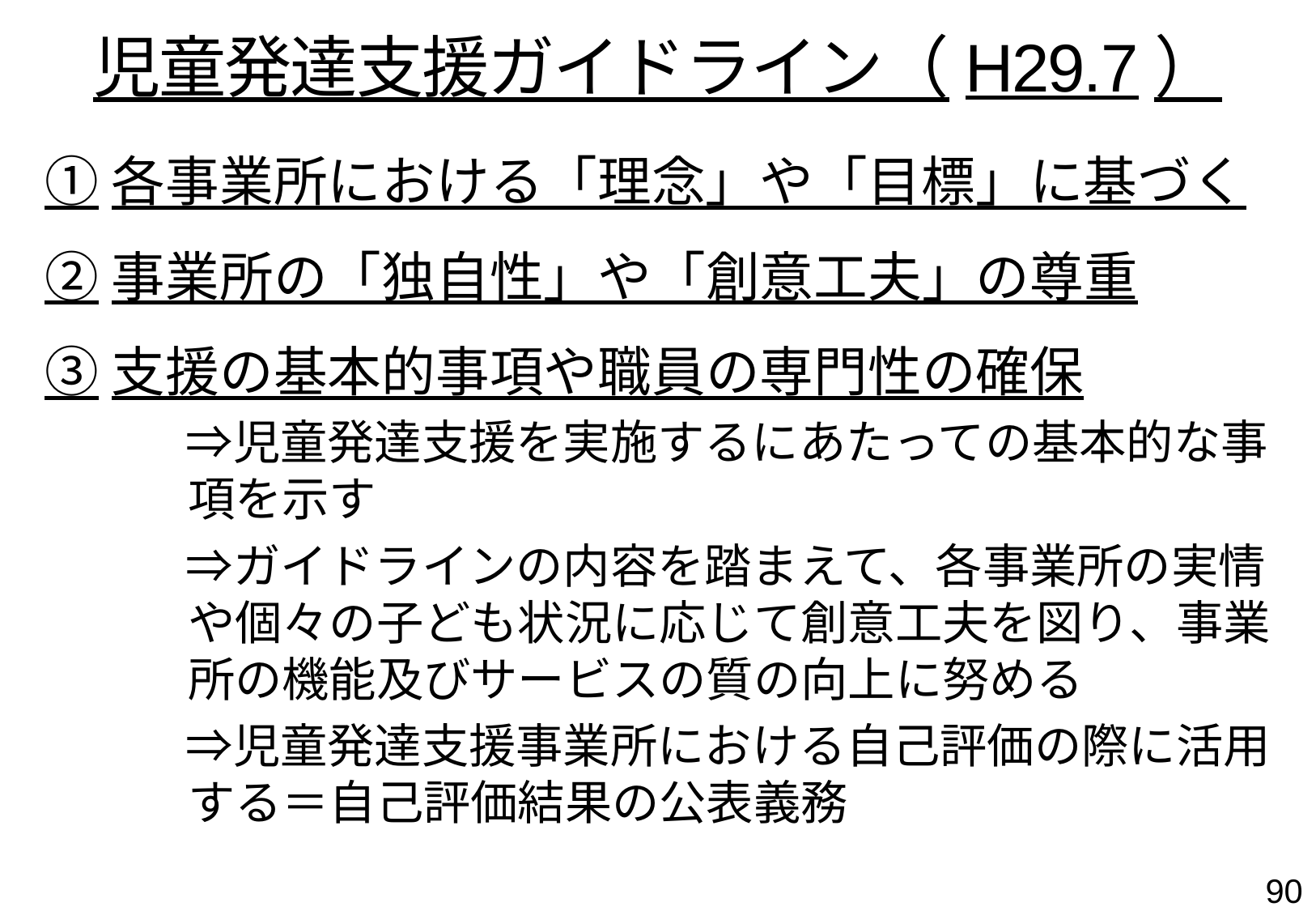

児童発達支援ガイドライン（H29.7）
①各事業所における「理念」や「目標」に基づく
②事業所の「独自性」や「創意工夫」の尊重
③支援の基本的事項や職員の専門性の確保
　　　⇒児童発達支援を実施するにあたっての基本的な事項を示す
　　　⇒ガイドラインの内容を踏まえて、各事業所の実情や個々の子ども状況に応じて創意工夫を図り、事業所の機能及びサービスの質の向上に努める
　　　⇒児童発達支援事業所における自己評価の際に活用する＝自己評価結果の公表義務
90